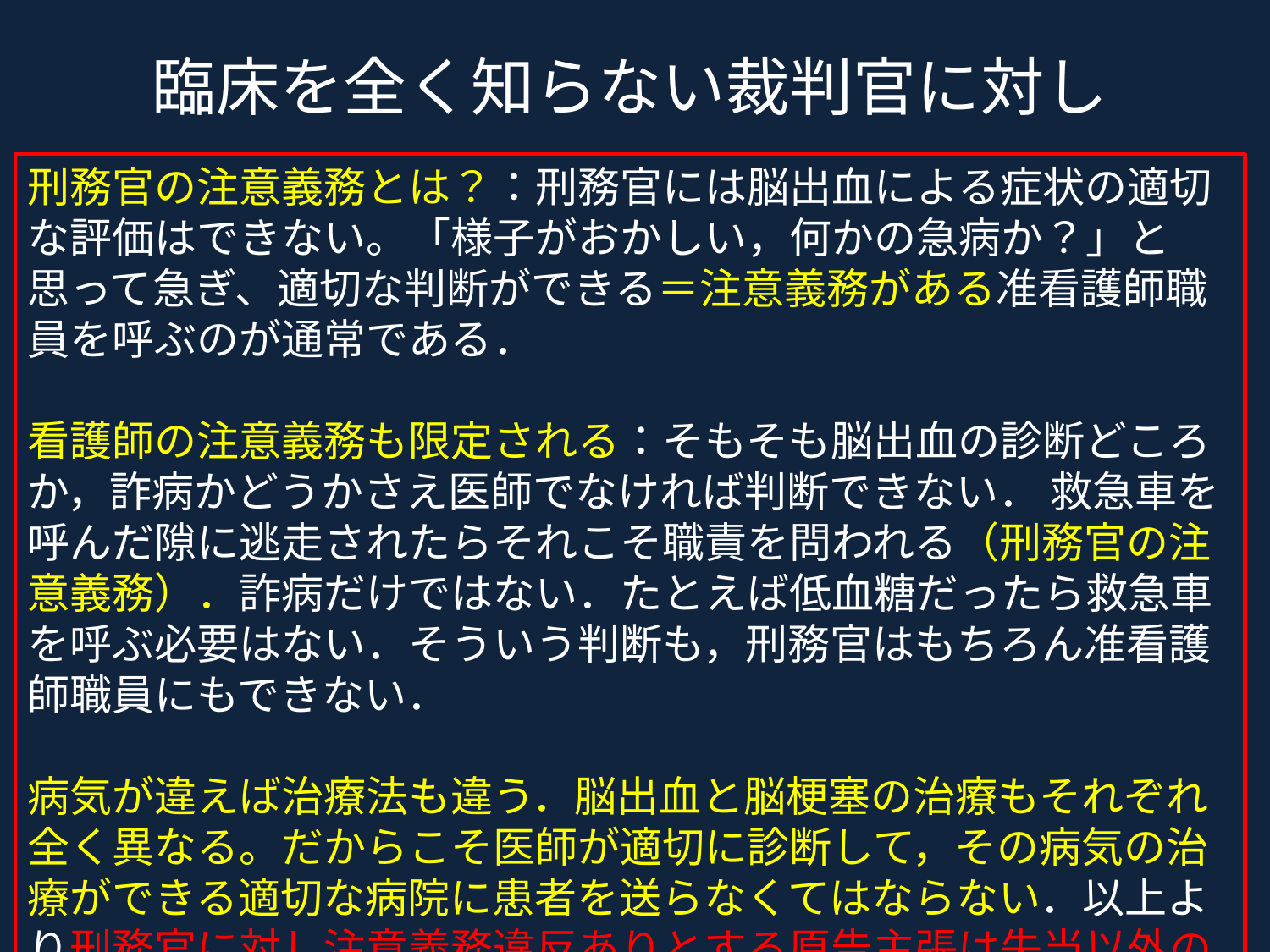

# 臨床を全く知らない裁判官に対し
刑務官の注意義務とは？：刑務官には脳出血による症状の適切な評価はできない。「様子がおかしい，何かの急病か？」と思って急ぎ、適切な判断ができる＝注意義務がある准看護師職員を呼ぶのが通常である．

看護師の注意義務も限定される：そもそも脳出血の診断どころか，詐病かどうかさえ医師でなければ判断できない． 救急車を呼んだ隙に逃走されたらそれこそ職責を問われる（刑務官の注意義務）．詐病だけではない．たとえば低血糖だったら救急車を呼ぶ必要はない．そういう判断も，刑務官はもちろん准看護師職員にもできない．

病気が違えば治療法も違う．脳出血と脳梗塞の治療もそれぞれ全く異なる。だからこそ医師が適切に診断して，その病気の治療ができる適切な病院に患者を送らなくてはならない．以上より刑務官に対し注意義務違反ありとする原告主張は失当以外の何物でもない。